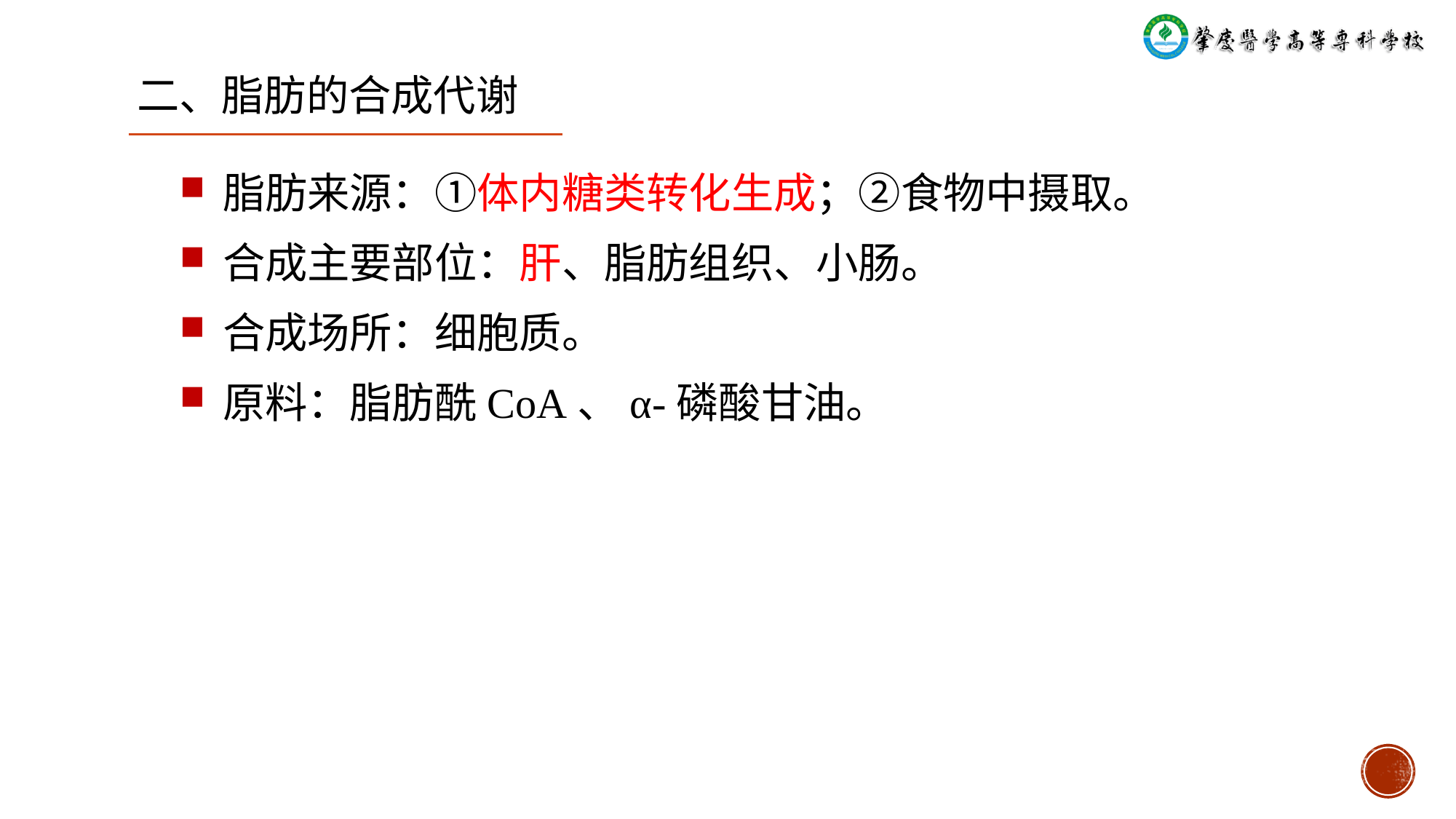

# 二、脂肪的合成代谢
脂肪来源：①体内糖类转化生成；②食物中摄取。
合成主要部位：肝、脂肪组织、小肠。
合成场所：细胞质。
原料：脂肪酰CoA、α-磷酸甘油。